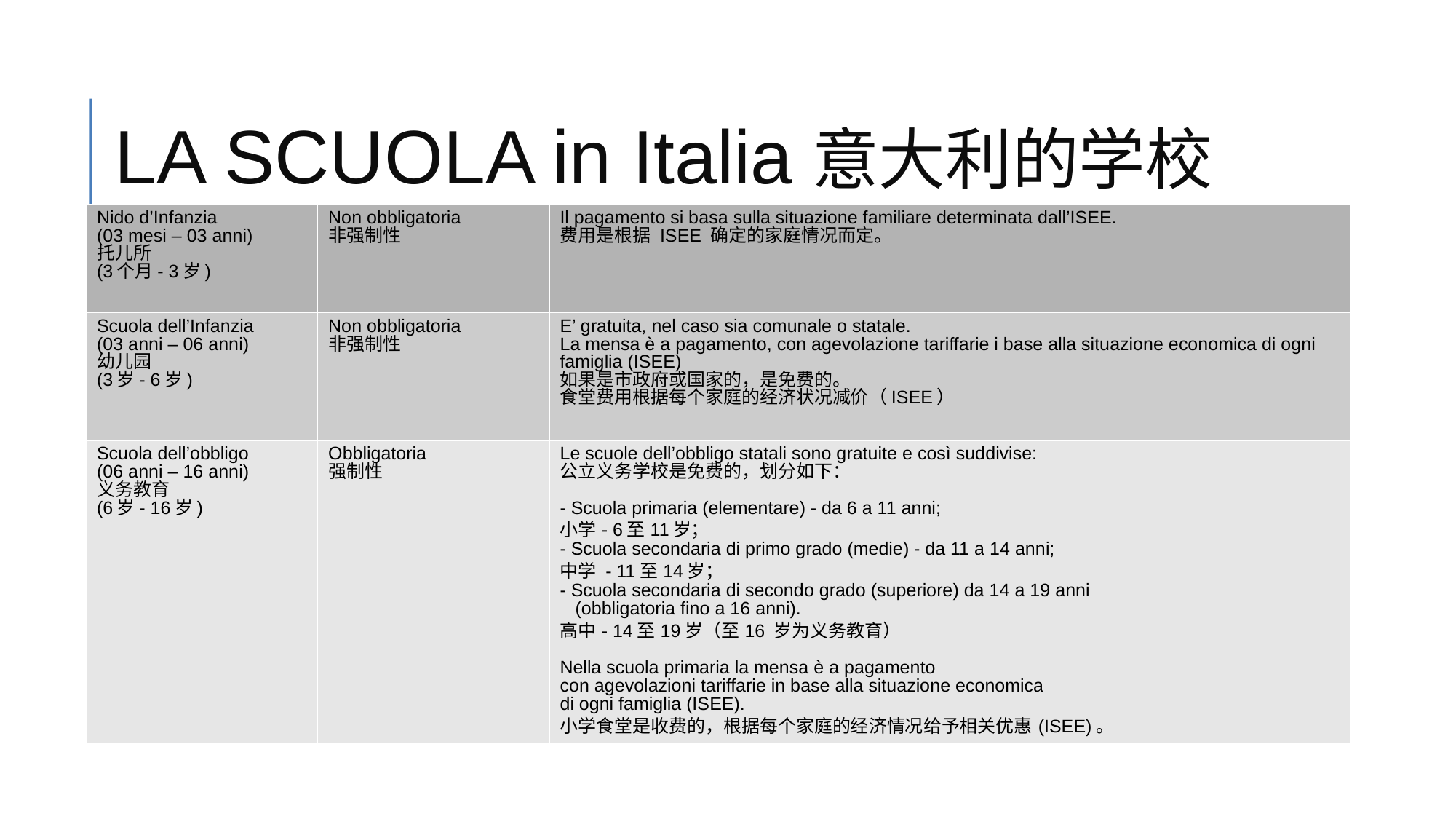

LA SCUOLA in Italia意大利的学校
| Nido d’Infanzia (03 mesi – 03 anni) 托儿所 (3个月- 3岁) | Non obbligatoria 非强制性 | Il pagamento si basa sulla situazione familiare determinata dall’ISEE. 费用是根据 ISEE 确定的家庭情况而定。 |
| --- | --- | --- |
| Scuola dell’Infanzia (03 anni – 06 anni) 幼儿园 (3岁- 6岁) | Non obbligatoria 非强制性 | E’ gratuita, nel caso sia comunale o statale. La mensa è a pagamento, con agevolazione tariffarie i base alla situazione economica di ogni famiglia (ISEE) 如果是市政府或国家的，是免费的。 食堂费用根据每个家庭的经济状况减价（ISEE） |
| Scuola dell’obbligo (06 anni – 16 anni) 义务教育 (6岁- 16岁) | Obbligatoria 强制性 | Le scuole dell’obbligo statali sono gratuite e così suddivise: 公立义务学校是免费的，划分如下： - Scuola primaria (elementare) - da 6 a 11 anni; 小学- 6至11岁； - Scuola secondaria di primo grado (medie) - da 11 a 14 anni; 中学 - 11至14岁； - Scuola secondaria di secondo grado (superiore) da 14 a 19 anni (obbligatoria fino a 16 anni). 高中- 14至19岁（至16 岁为义务教育） Nella scuola primaria la mensa è a pagamento con agevolazioni tariffarie in base alla situazione economica di ogni famiglia (ISEE). 小学食堂是收费的，根据每个家庭的经济情况给予相关优惠(ISEE)。 |